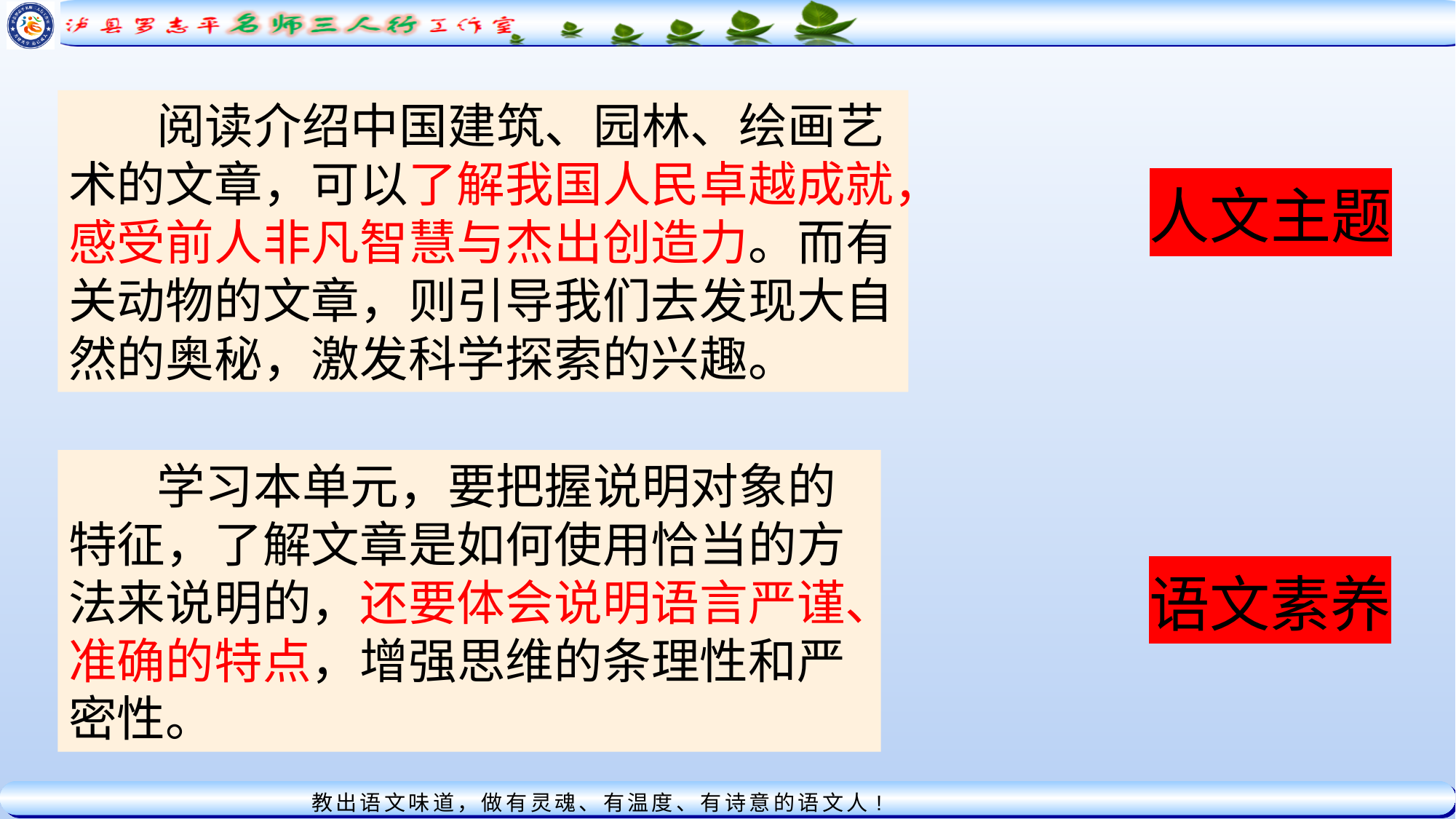

阅读介绍中国建筑、园林、绘画艺术的文章，可以了解我国人民卓越成就，感受前人非凡智慧与杰出创造力。而有关动物的文章，则引导我们去发现大自然的奥秘，激发科学探索的兴趣。
人文主题
       学习本单元，要把握说明对象的特征，了解文章是如何使用恰当的方法来说明的，还要体会说明语言严谨、准确的特点，增强思维的条理性和严密性。
语文素养